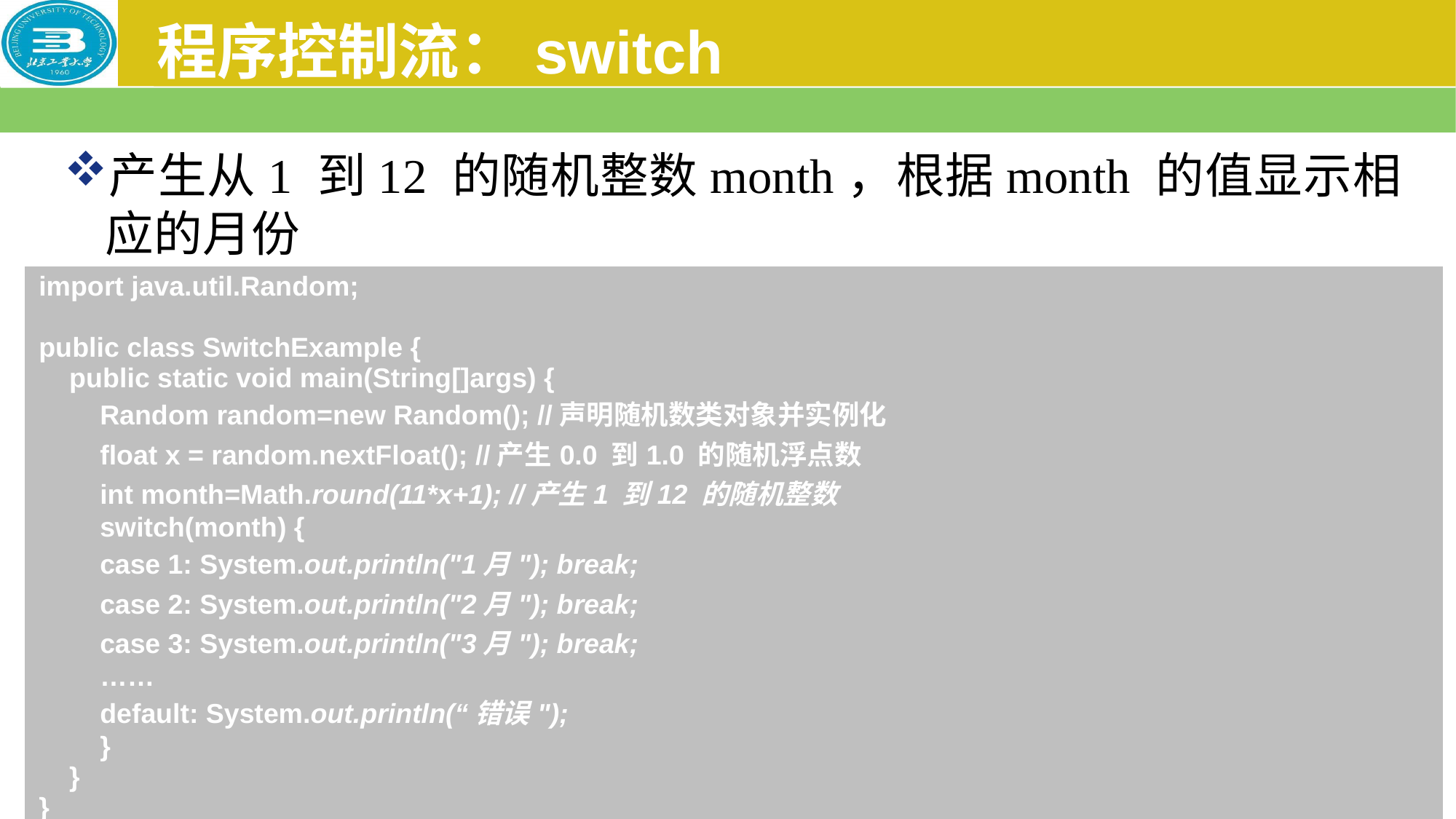

# 程序控制流：switch
产生从1 到12 的随机整数month，根据month 的值显示相应的月份
| import java.util.Random; public class SwitchExample { public static void main(String[]args) { Random random=new Random(); //声明随机数类对象并实例化 float x = random.nextFloat(); //产生0.0 到1.0 的随机浮点数 int month=Math.round(11\*x+1); //产生1 到12 的随机整数 switch(month) { case 1: System.out.println("1月"); break; case 2: System.out.println("2月"); break; case 3: System.out.println("3月"); break; …… default: System.out.println(“错误"); } } } |
| --- |